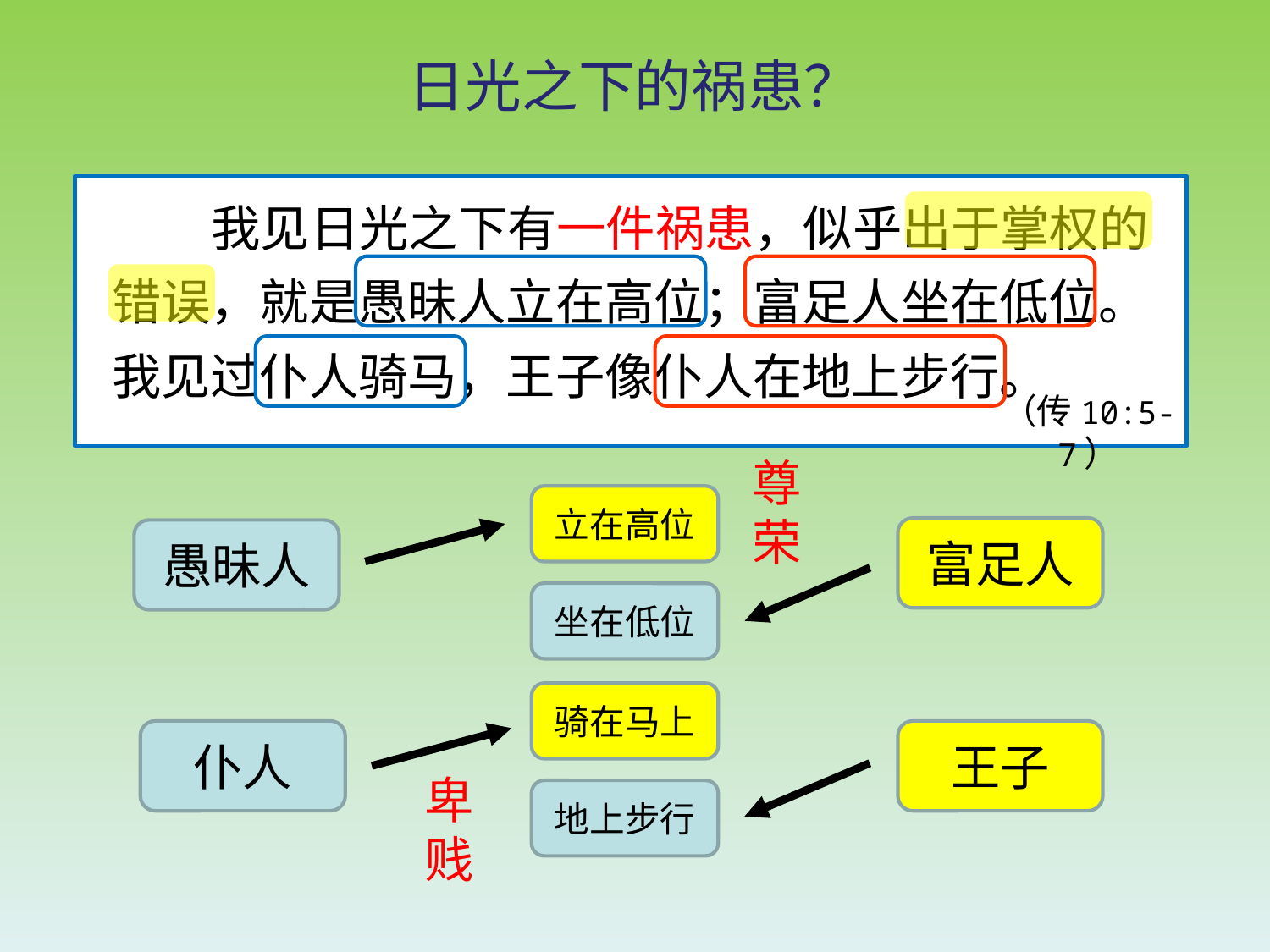

# 日光之下的祸患？
我见日光之下有一件祸患，似乎出于掌权的错误，就是愚昧人立在高位；富足人坐在低位。我见过仆人骑马，王子像仆人在地上步行。

（传10:5-7）
尊荣
立在高位
富足人
愚昧人
坐在低位
骑在马上
仆人
王子
卑贱
地上步行